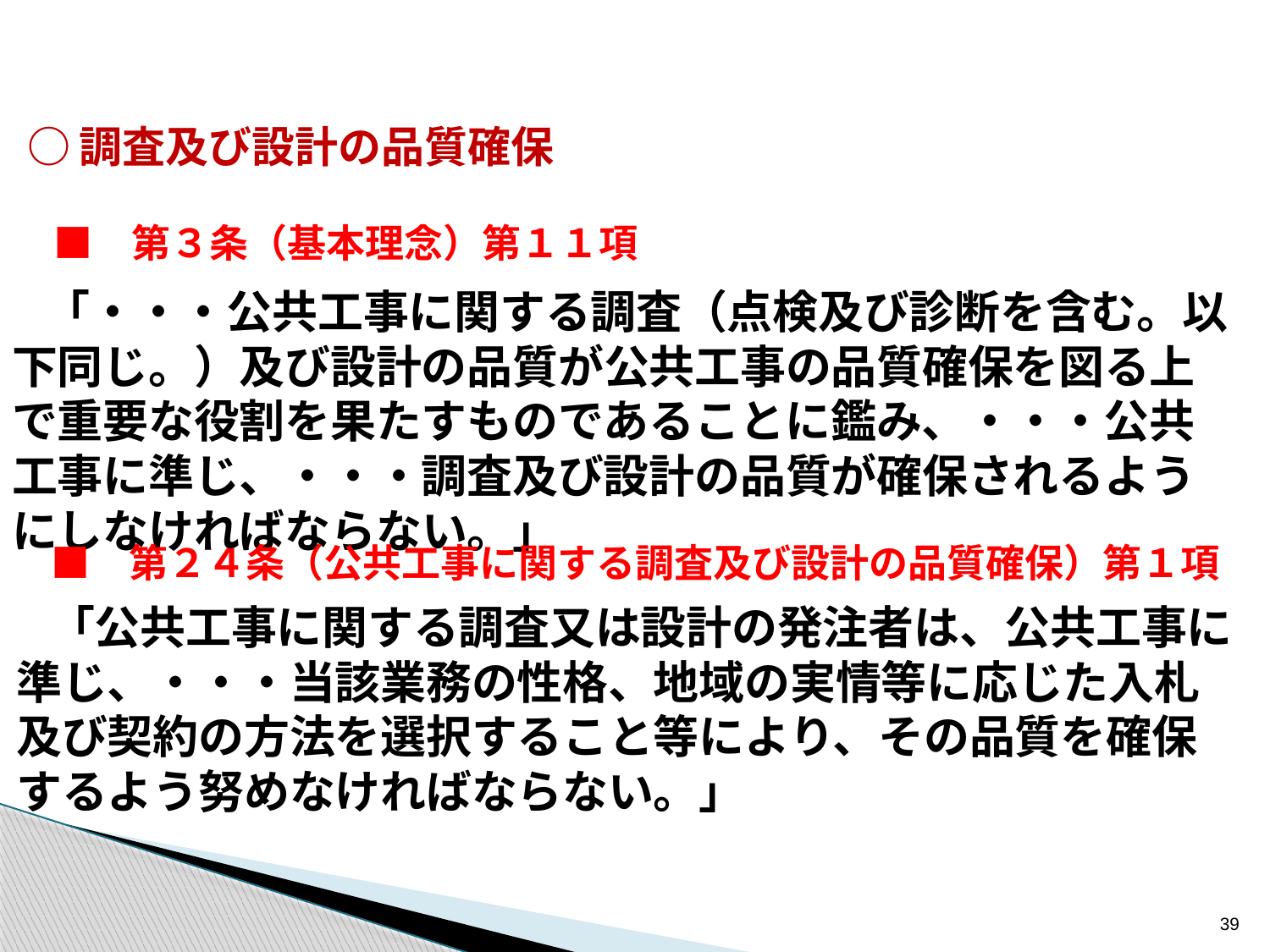

○調査及び設計の品質確保
　■　第３条（基本理念）第１１項
　「・・・公共工事に関する調査（点検及び診断を含む。以下同じ。）及び設計の品質が公共工事の品質確保を図る上で重要な役割を果たすものであることに鑑み、・・・公共工事に準じ、・・・調査及び設計の品質が確保されるようにしなければならない。」
　■　第２４条（公共工事に関する調査及び設計の品質確保）第１項
　「公共工事に関する調査又は設計の発注者は、公共工事に準じ、・・・当該業務の性格、地域の実情等に応じた入札及び契約の方法を選択すること等により、その品質を確保するよう努めなければならない。」
39